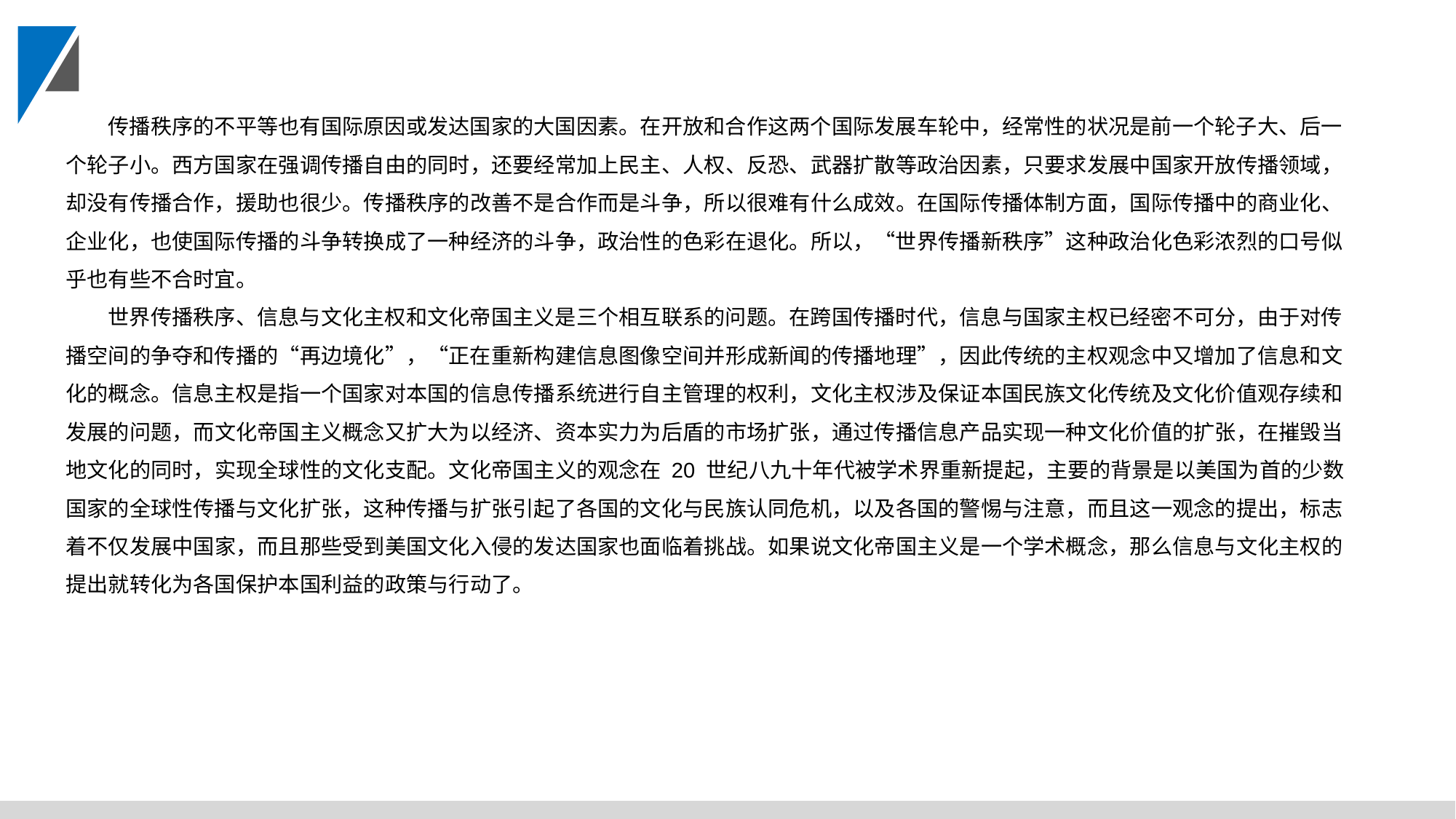

传播秩序的不平等也有国际原因或发达国家的大国因素。在开放和合作这两个国际发展车轮中，经常性的状况是前一个轮子大、后一个轮子小。西方国家在强调传播自由的同时，还要经常加上民主、人权、反恐、武器扩散等政治因素，只要求发展中国家开放传播领域，却没有传播合作，援助也很少。传播秩序的改善不是合作而是斗争，所以很难有什么成效。在国际传播体制方面，国际传播中的商业化、企业化，也使国际传播的斗争转换成了一种经济的斗争，政治性的色彩在退化。所以，“世界传播新秩序”这种政治化色彩浓烈的口号似乎也有些不合时宜。
世界传播秩序、信息与文化主权和文化帝国主义是三个相互联系的问题。在跨国传播时代，信息与国家主权已经密不可分，由于对传播空间的争夺和传播的“再边境化”，“正在重新构建信息图像空间并形成新闻的传播地理”，因此传统的主权观念中又增加了信息和文化的概念。信息主权是指一个国家对本国的信息传播系统进行自主管理的权利，文化主权涉及保证本国民族文化传统及文化价值观存续和发展的问题，而文化帝国主义概念又扩大为以经济、资本实力为后盾的市场扩张，通过传播信息产品实现一种文化价值的扩张，在摧毁当地文化的同时，实现全球性的文化支配。文化帝国主义的观念在 20 世纪八九十年代被学术界重新提起，主要的背景是以美国为首的少数国家的全球性传播与文化扩张，这种传播与扩张引起了各国的文化与民族认同危机，以及各国的警惕与注意，而且这一观念的提出，标志着不仅发展中国家，而且那些受到美国文化入侵的发达国家也面临着挑战。如果说文化帝国主义是一个学术概念，那么信息与文化主权的提出就转化为各国保护本国利益的政策与行动了。